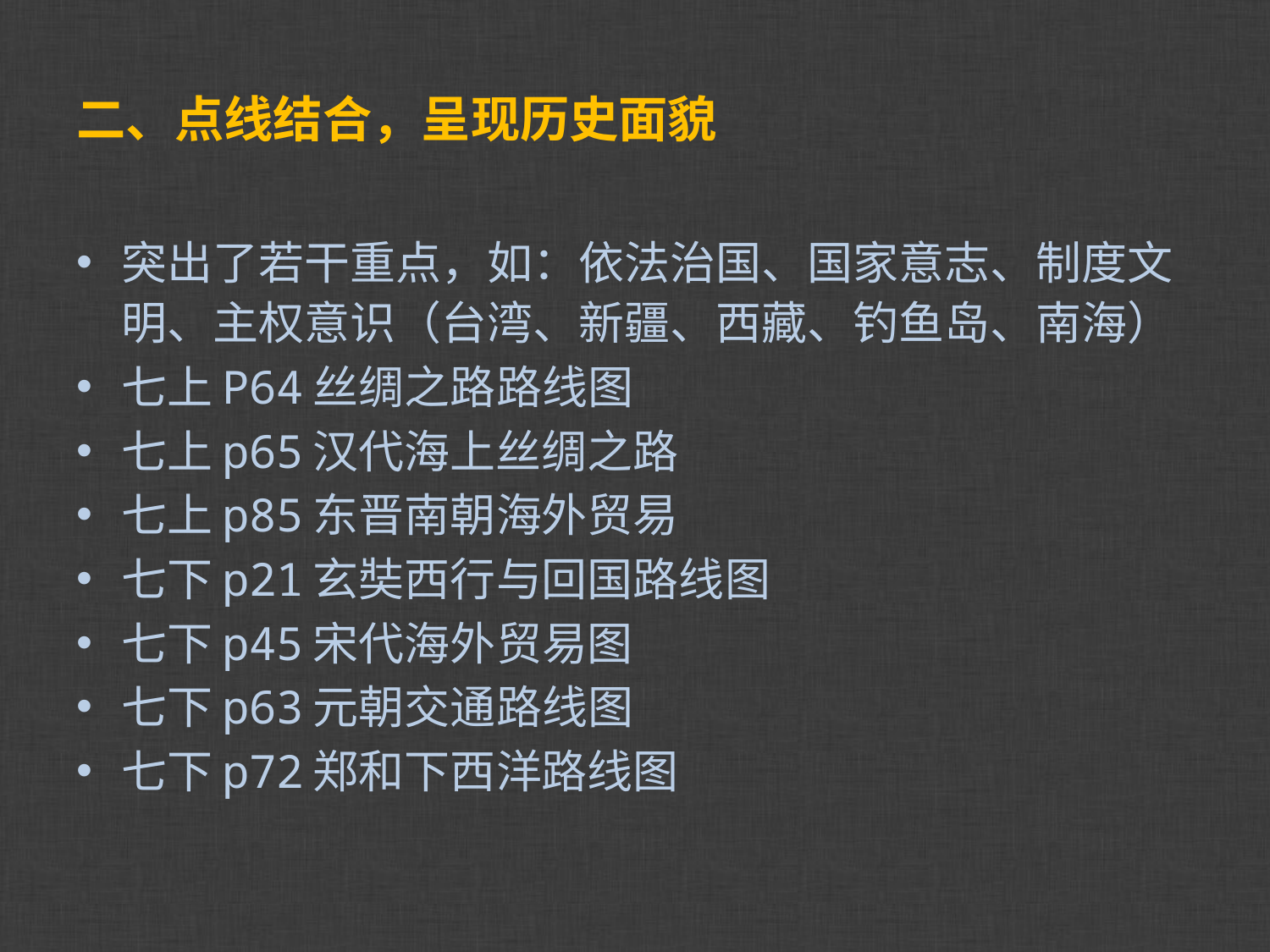

# 二、点线结合，呈现历史面貌
突出了若干重点，如：依法治国、国家意志、制度文明、主权意识（台湾、新疆、西藏、钓鱼岛、南海）
七上P64丝绸之路路线图
七上p65汉代海上丝绸之路
七上p85东晋南朝海外贸易
七下p21玄奘西行与回国路线图
七下p45宋代海外贸易图
七下p63元朝交通路线图
七下p72郑和下西洋路线图